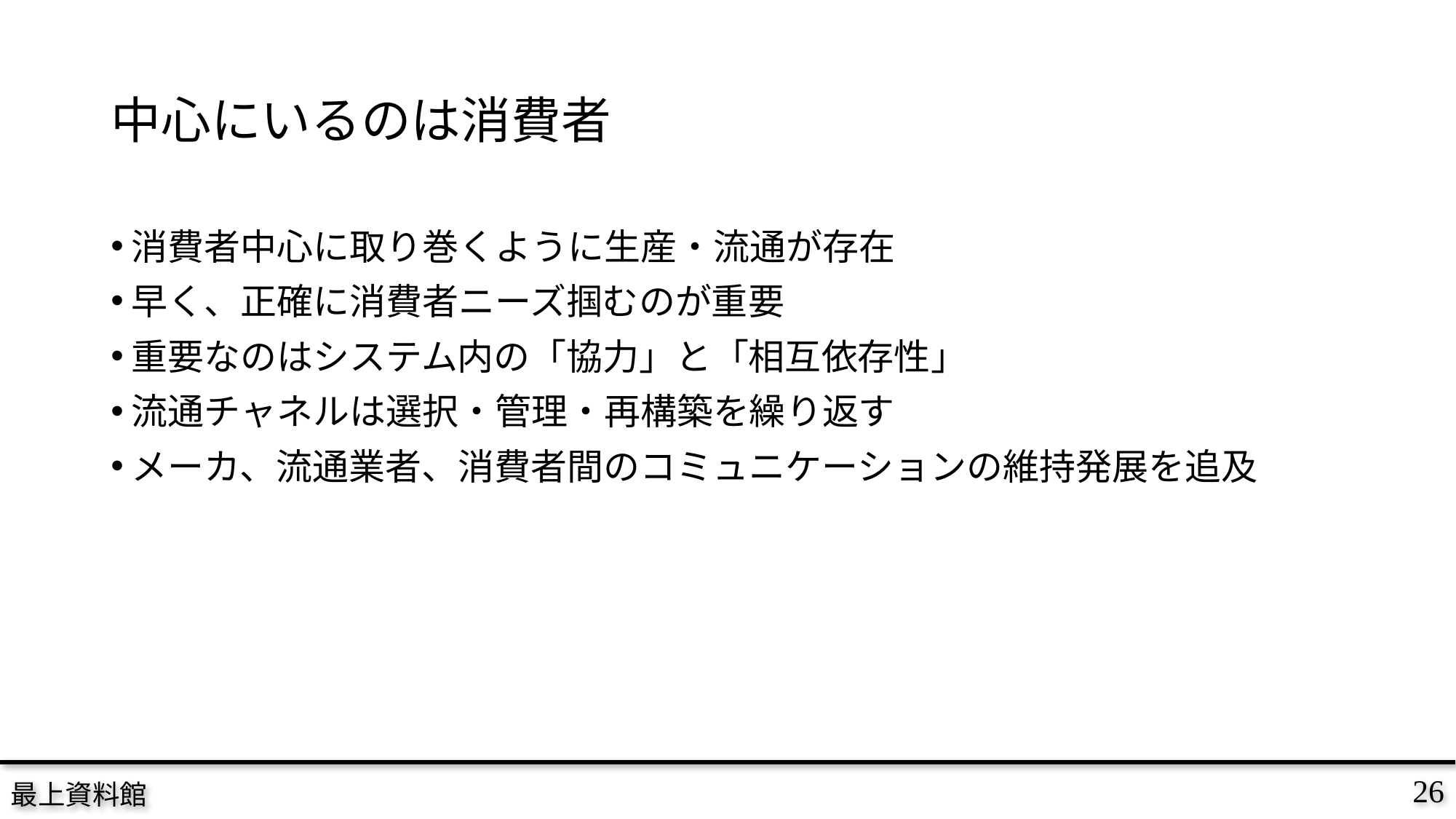

# 中心にいるのは消費者
消費者中心に取り巻くように生産・流通が存在
早く、正確に消費者ニーズ掴むのが重要
重要なのはシステム内の「協力」と「相互依存性」
流通チャネルは選択・管理・再構築を繰り返す
メーカ、流通業者、消費者間のコミュニケーションの維持発展を追及